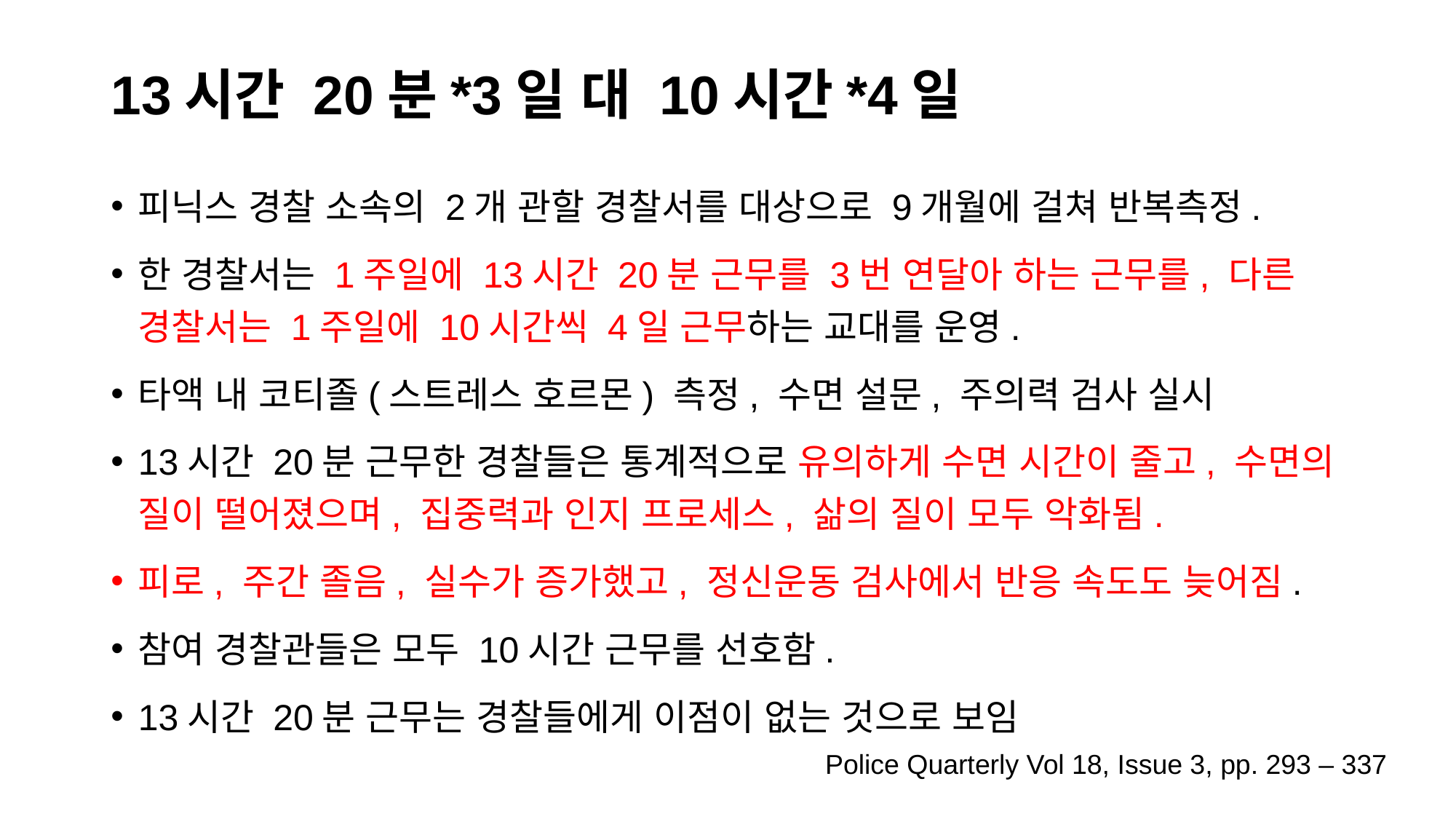

# 13시간 20분*3일 대 10시간*4일
피닉스 경찰 소속의 2개 관할 경찰서를 대상으로 9개월에 걸쳐 반복측정.
한 경찰서는 1주일에 13시간 20분 근무를 3번 연달아 하는 근무를, 다른 경찰서는 1주일에 10시간씩 4일 근무하는 교대를 운영.
타액 내 코티졸(스트레스 호르몬) 측정, 수면 설문, 주의력 검사 실시
13시간 20분 근무한 경찰들은 통계적으로 유의하게 수면 시간이 줄고, 수면의 질이 떨어졌으며, 집중력과 인지 프로세스, 삶의 질이 모두 악화됨.
피로, 주간 졸음, 실수가 증가했고, 정신운동 검사에서 반응 속도도 늦어짐.
참여 경찰관들은 모두 10시간 근무를 선호함.
13시간 20분 근무는 경찰들에게 이점이 없는 것으로 보임

Police Quarterly Vol 18, Issue 3, pp. 293 – 337